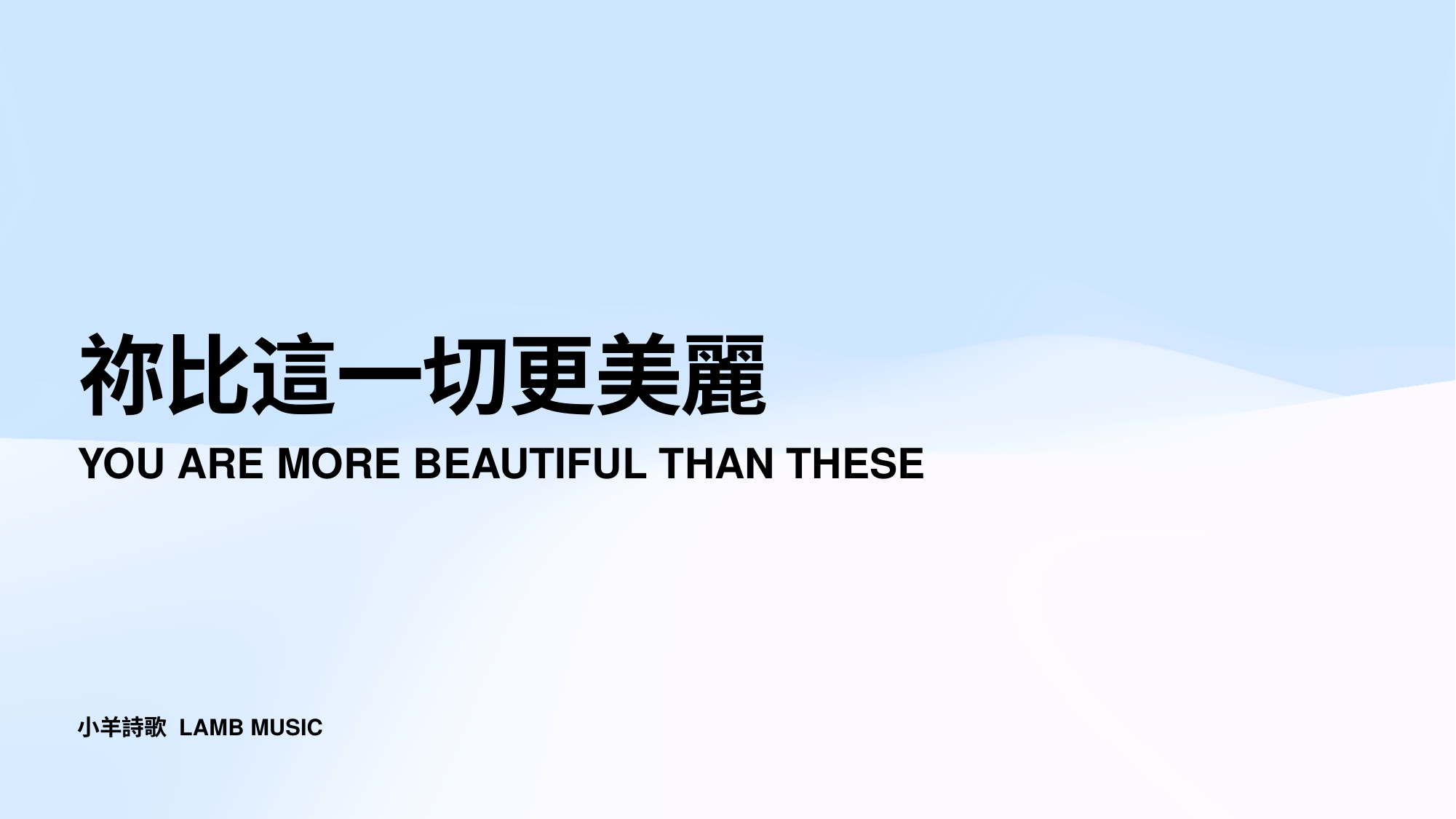

# 祢比這一切更美麗
YOU ARE MORE BEAUTIFUL THAN THESE
小羊詩歌 LAMB MUSIC